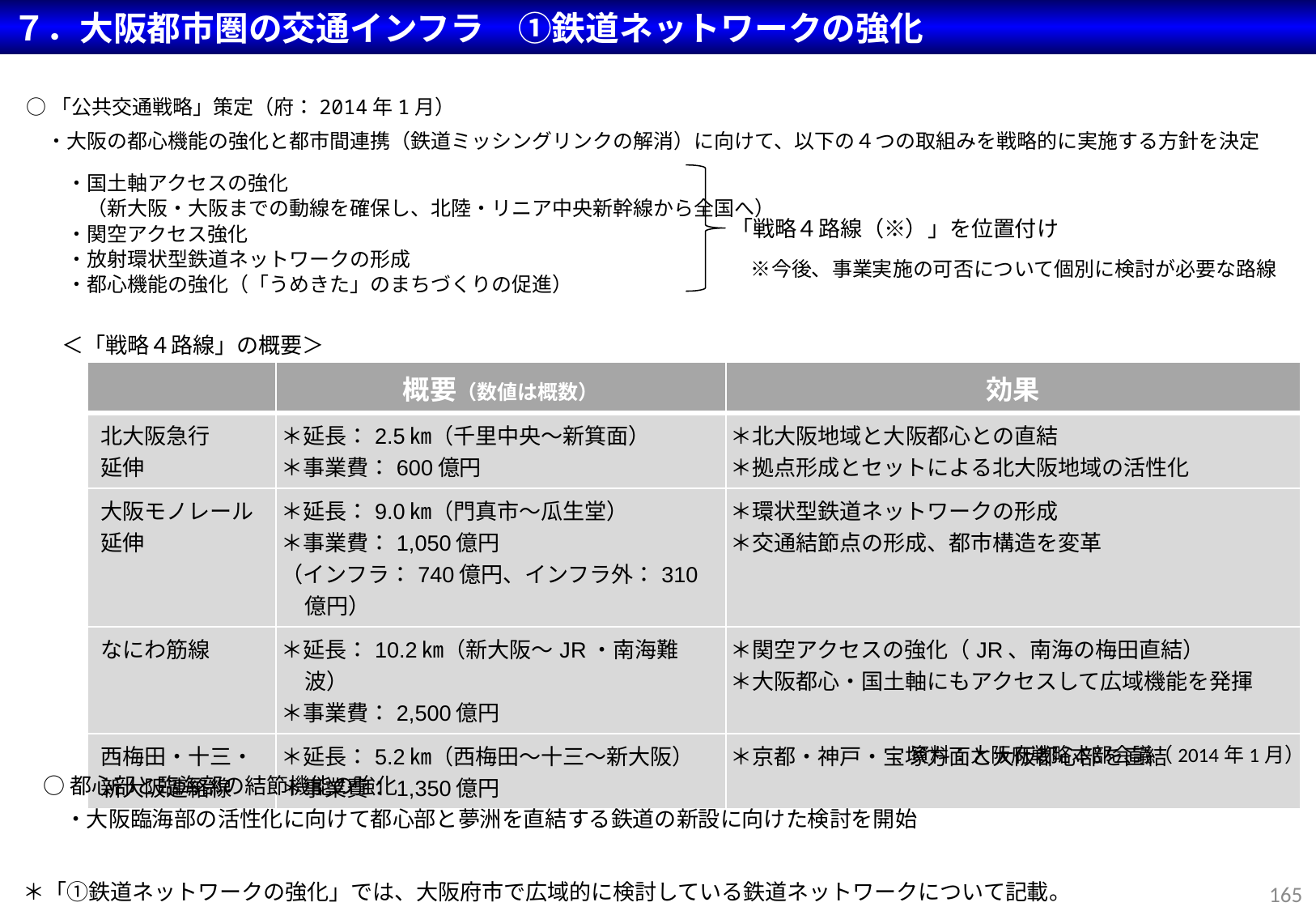

７．大阪都市圏の交通インフラ　①鉄道ネットワークの強化
○「公共交通戦略」策定（府：2014年1月）
　・大阪の都心機能の強化と都市間連携（鉄道ミッシングリンクの解消）に向けて、以下の４つの取組みを戦略的に実施する方針を決定

　　・国土軸アクセスの強化
　　　（新大阪・大阪までの動線を確保し、北陸・リニア中央新幹線から全国へ）
　　・関空アクセス強化
　　・放射環状型鉄道ネットワークの形成
　　・都心機能の強化（「うめきた」のまちづくりの促進）

「戦略４路線（※）」を位置付け

　※今後、事業実施の可否について個別に検討が必要な路線
＜「戦略４路線」の概要＞
|  | 概要（数値は概数） | 効果 |
| --- | --- | --- |
| 北大阪急行 延伸 | ＊延長：2.5㎞（千里中央～新箕面） ＊事業費：600億円 | ＊北大阪地域と大阪都心との直結 ＊拠点形成とセットによる北大阪地域の活性化 |
| 大阪モノレール延伸 | ＊延長：9.0㎞（門真市～瓜生堂） ＊事業費：1,050億円 （インフラ：740億円、インフラ外：310億円） | ＊環状型鉄道ネットワークの形成 ＊交通結節点の形成、都市構造を変革 |
| なにわ筋線 | ＊延長：10.2㎞（新大阪～JR・南海難波） ＊事業費：2,500億円 | ＊関空アクセスの強化（JR、南海の梅田直結） ＊大阪都心・国土軸にもアクセスして広域機能を発揮 |
| 西梅田・十三・新大阪連絡線 | ＊延長：5.2㎞（西梅田～十三～新大阪） ＊事業費：1,350億円 | ＊京都・神戸・宝塚方面と大阪都心部を直結 |

資料：大阪府戦略本部会議（2014年1月）
○都心部と臨海部の結節機能の強化
　・大阪臨海部の活性化に向けて都心部と夢洲を直結する鉄道の新設に向けた検討を開始
＊「①鉄道ネットワークの強化」では、大阪府市で広域的に検討している鉄道ネットワークについて記載。
165